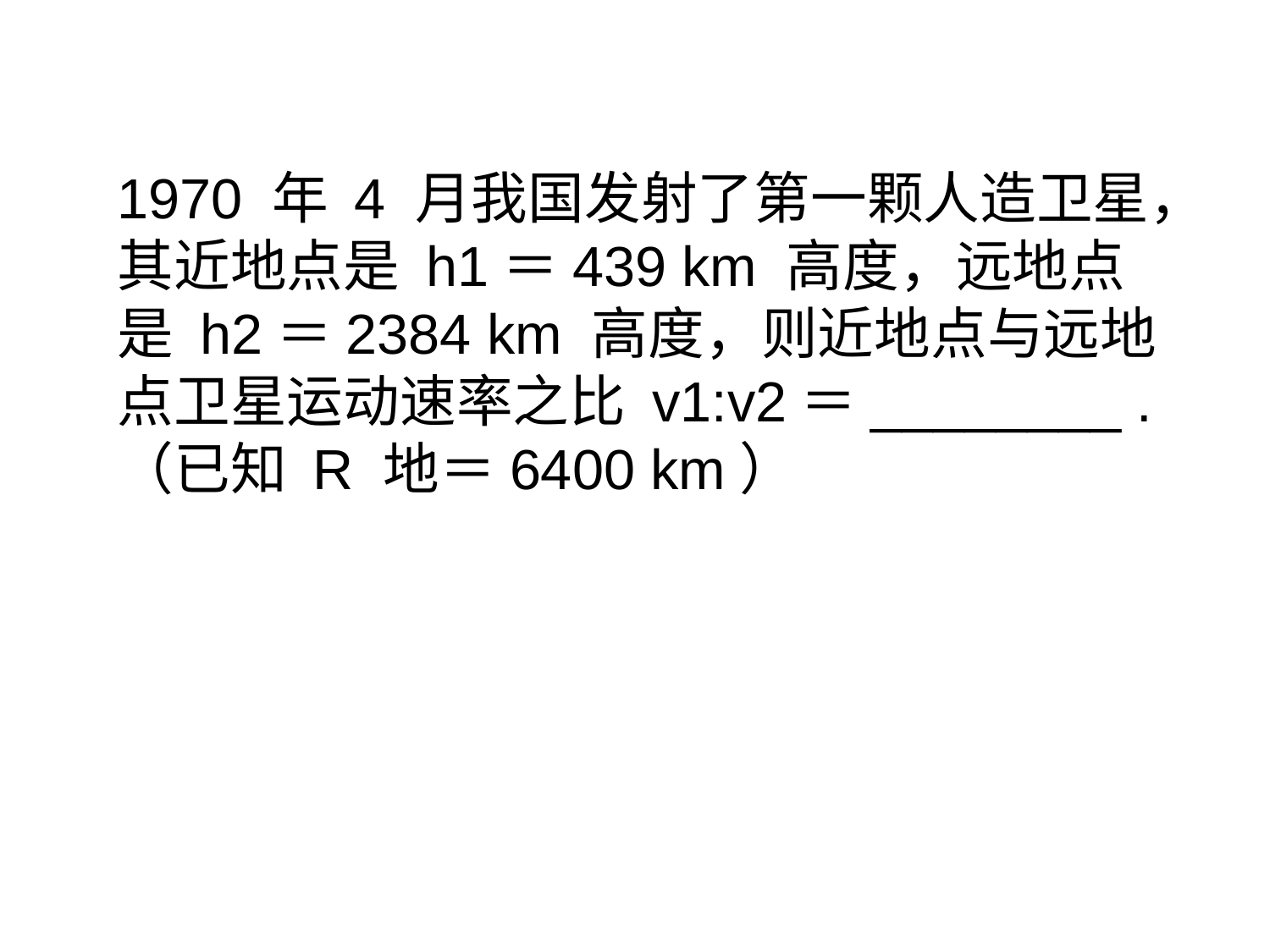

1970 年 4 月我国发射了第一颗人造卫星，其近地点是 h1＝439 km 高度，远地点是 h2＝2384 km 高度，则近地点与远地点卫星运动速率之比 v1:v2＝________ .（已知 R 地＝6400 km）

三角形面积